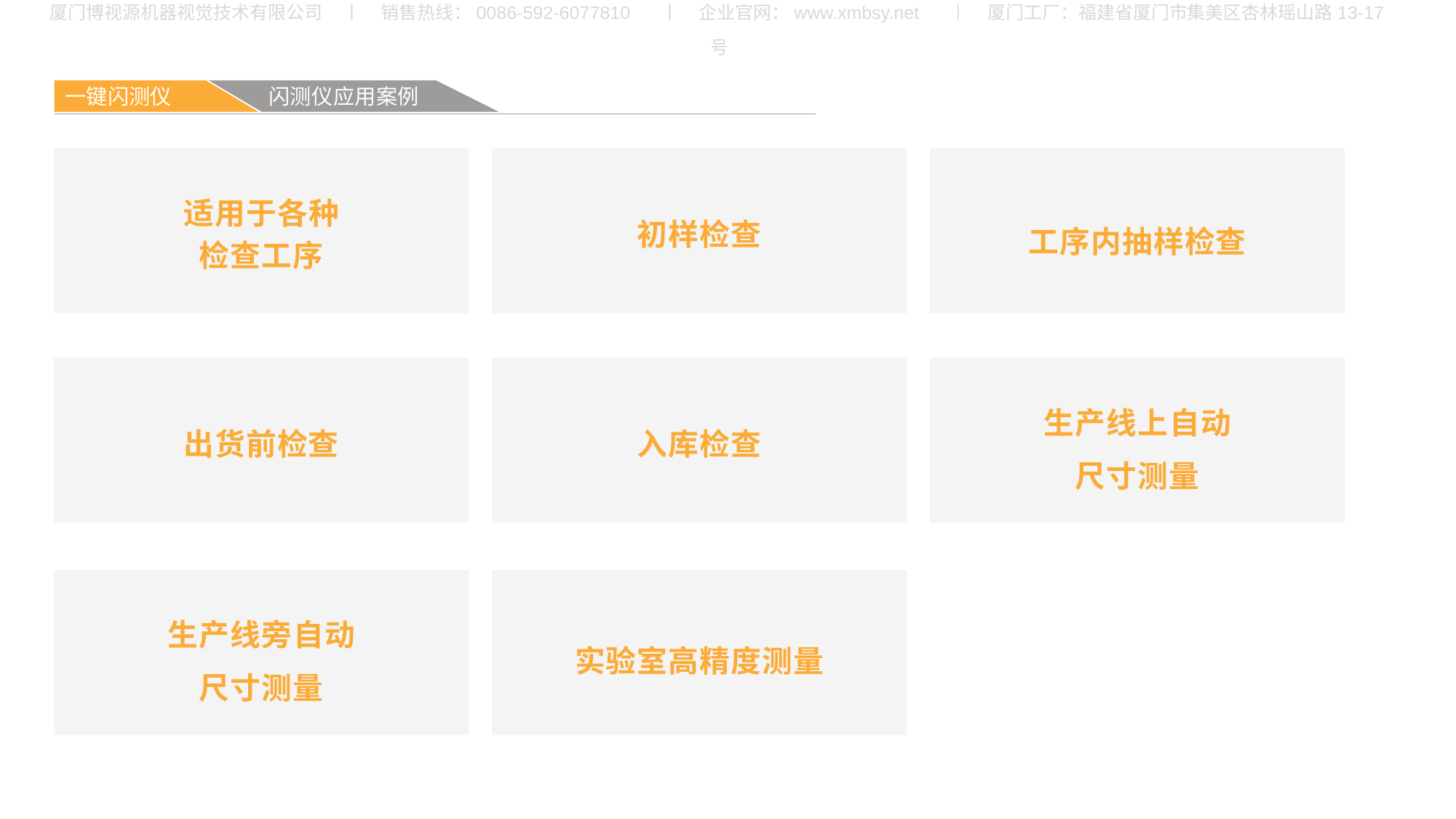

厦门博视源机器视觉技术有限公司     丨     销售热线：0086-592-6077810     丨     企业官网：www.xmbsy.net     丨     厦门工厂：福建省厦门市集美区杏林瑶山路13-17号

一键闪测仪                   闪测仪应用案例

适用于各种
检查工序
初样检查
工序内抽样检查
出货前检查
入库检查
生产线上自动
尺寸测量
生产线旁自动
尺寸测量
实验室高精度测量